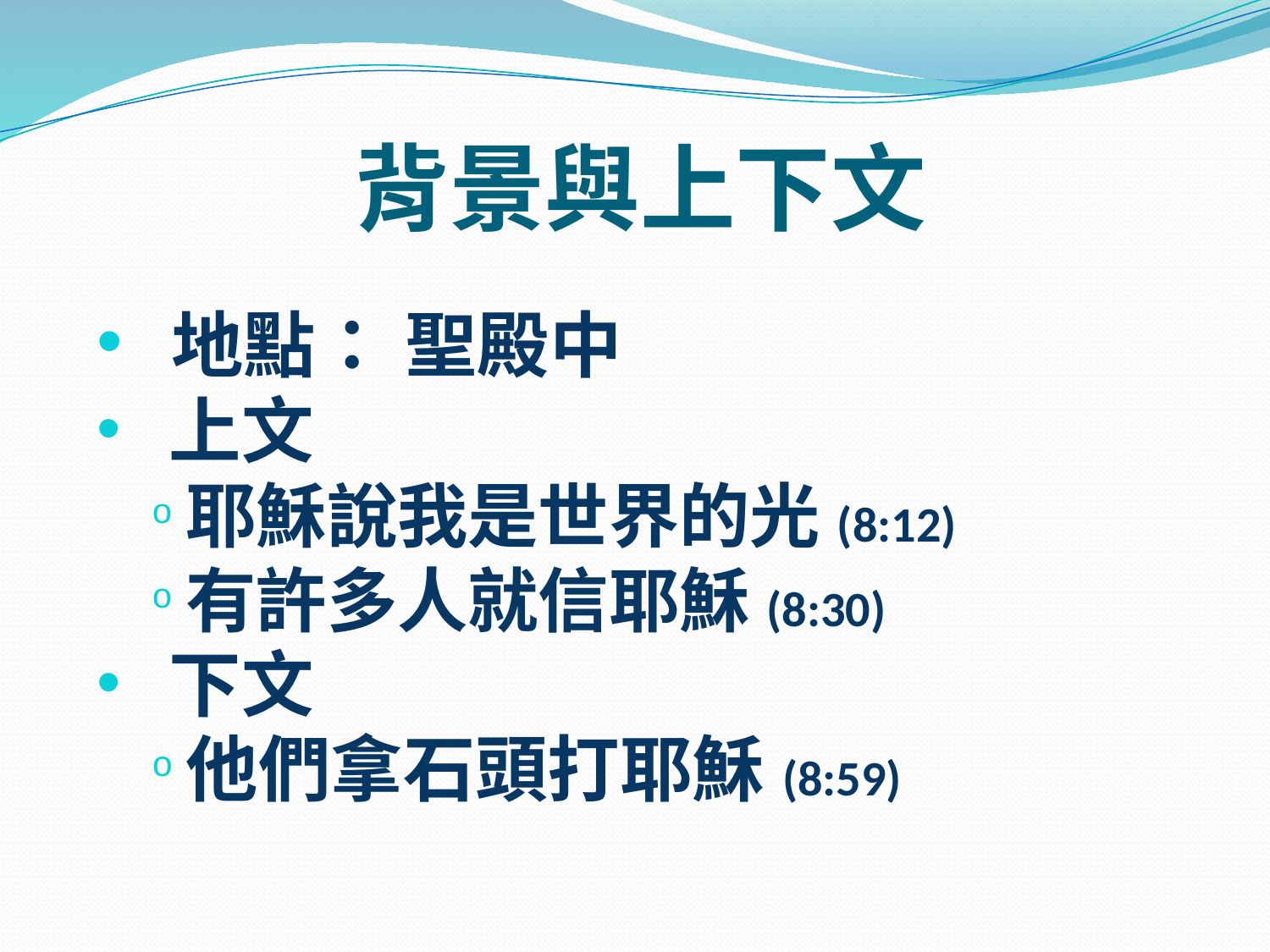

# 背景與上下文
 地點： 聖殿中
 上文
耶穌說我是世界的光(8:12)
有許多人就信耶穌(8:30)
 下文
他們拿石頭打耶穌(8:59)